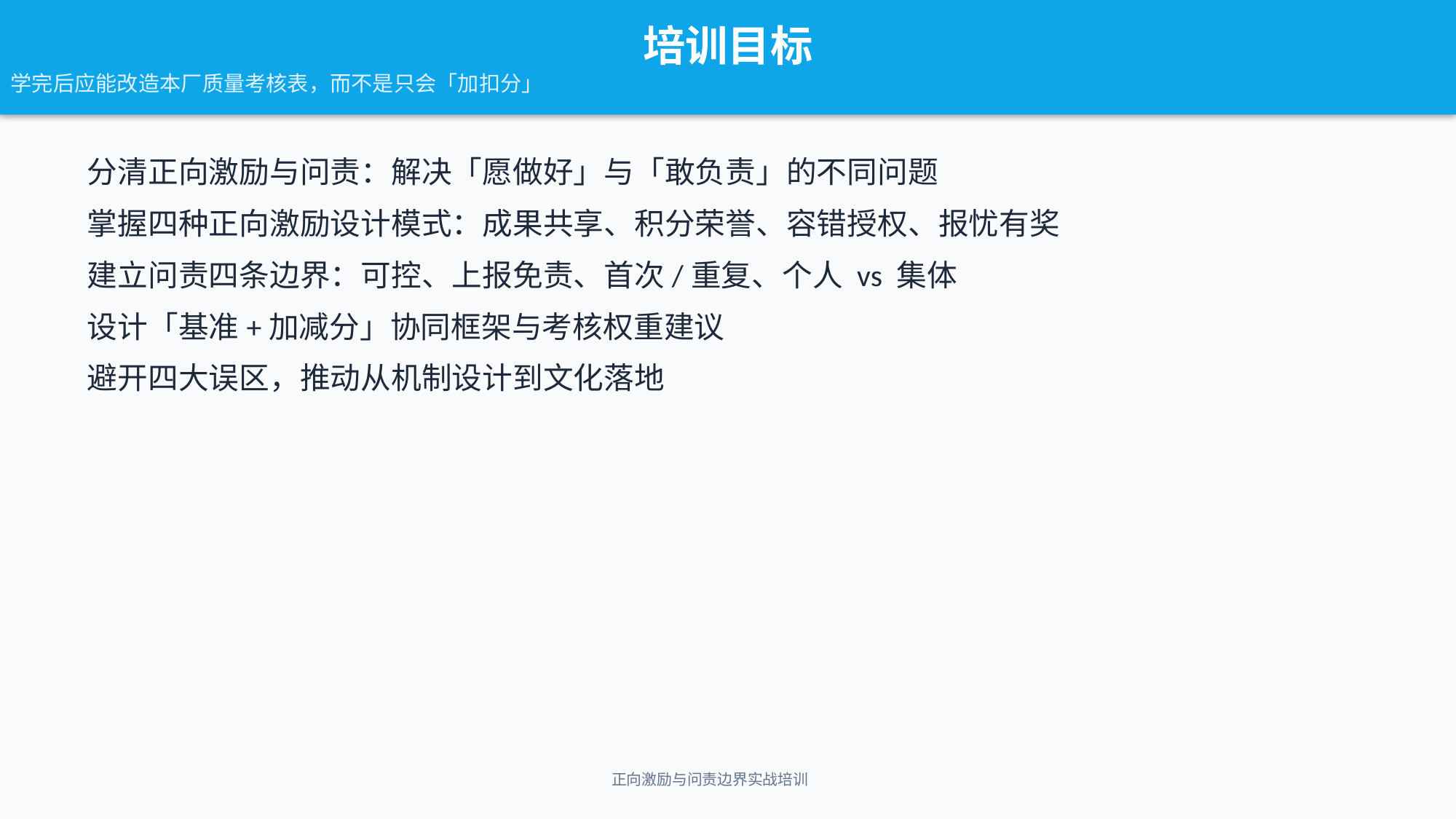

培训目标
学完后应能改造本厂质量考核表，而不是只会「加扣分」
分清正向激励与问责：解决「愿做好」与「敢负责」的不同问题
掌握四种正向激励设计模式：成果共享、积分荣誉、容错授权、报忧有奖
建立问责四条边界：可控、上报免责、首次/重复、个人 vs 集体
设计「基准+加减分」协同框架与考核权重建议
避开四大误区，推动从机制设计到文化落地
正向激励与问责边界实战培训